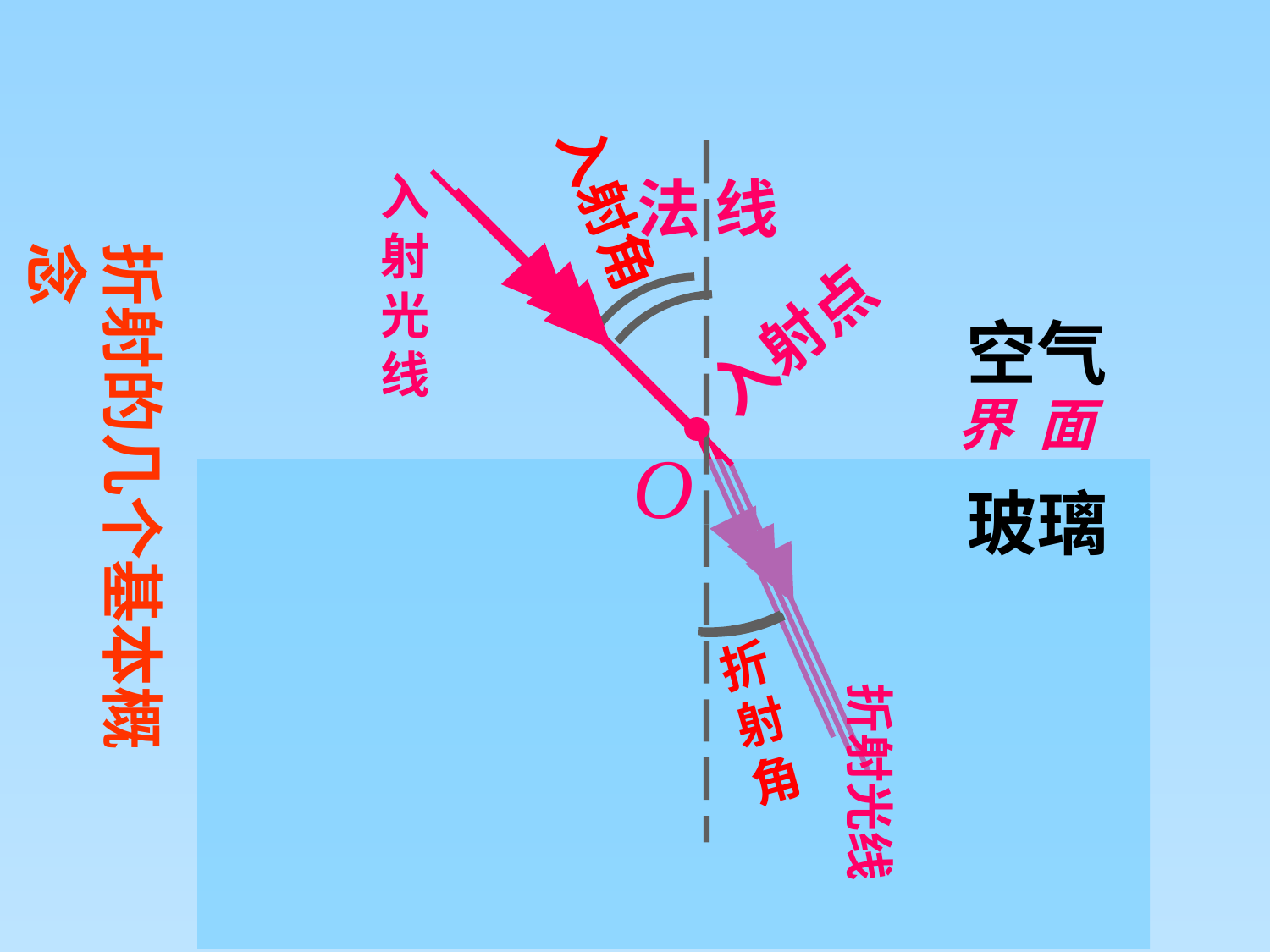

入射角

入射光线
法 线

折射的几个基本概念
入射点

空气

界  面

O

玻璃

折射角
折射光线